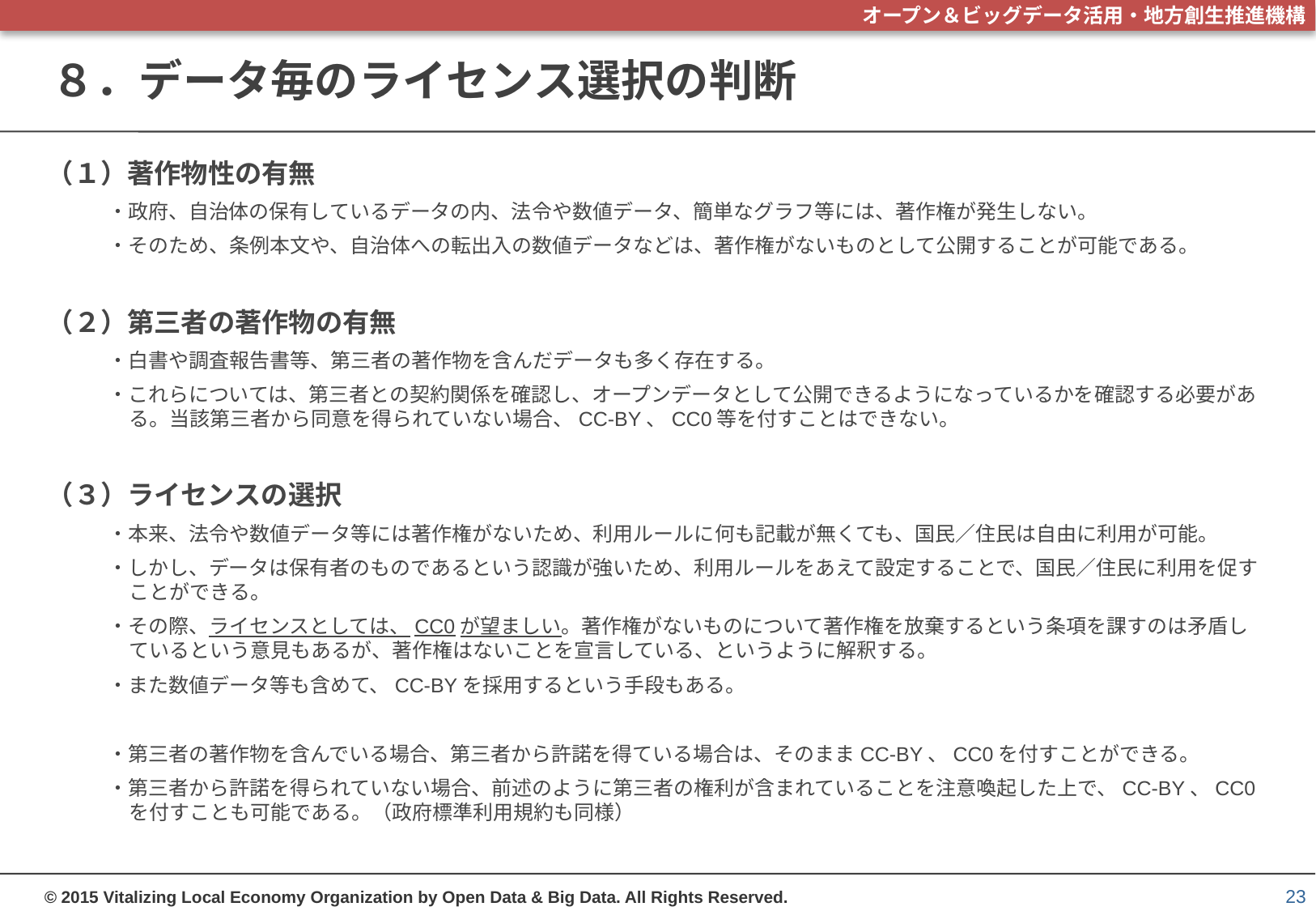

# ８．データ毎のライセンス選択の判断
（１）著作物性の有無
・政府、自治体の保有しているデータの内、法令や数値データ、簡単なグラフ等には、著作権が発生しない。
・そのため、条例本文や、自治体への転出入の数値データなどは、著作権がないものとして公開することが可能である。

（２）第三者の著作物の有無
・白書や調査報告書等、第三者の著作物を含んだデータも多く存在する。
・これらについては、第三者との契約関係を確認し、オープンデータとして公開できるようになっているかを確認する必要がある。当該第三者から同意を得られていない場合、CC-BY、CC0等を付すことはできない。

（３）ライセンスの選択
・本来、法令や数値データ等には著作権がないため、利用ルールに何も記載が無くても、国民／住民は自由に利用が可能。
・しかし、データは保有者のものであるという認識が強いため、利用ルールをあえて設定することで、国民／住民に利用を促すことができる。
・その際、ライセンスとしては、CC0が望ましい。著作権がないものについて著作権を放棄するという条項を課すのは矛盾しているという意見もあるが、著作権はないことを宣言している、というように解釈する。
・また数値データ等も含めて、CC-BYを採用するという手段もある。

・第三者の著作物を含んでいる場合、第三者から許諾を得ている場合は、そのままCC-BY、CC0を付すことができる。
・第三者から許諾を得られていない場合、前述のように第三者の権利が含まれていることを注意喚起した上で、CC-BY、CC0を付すことも可能である。（政府標準利用規約も同様）

23